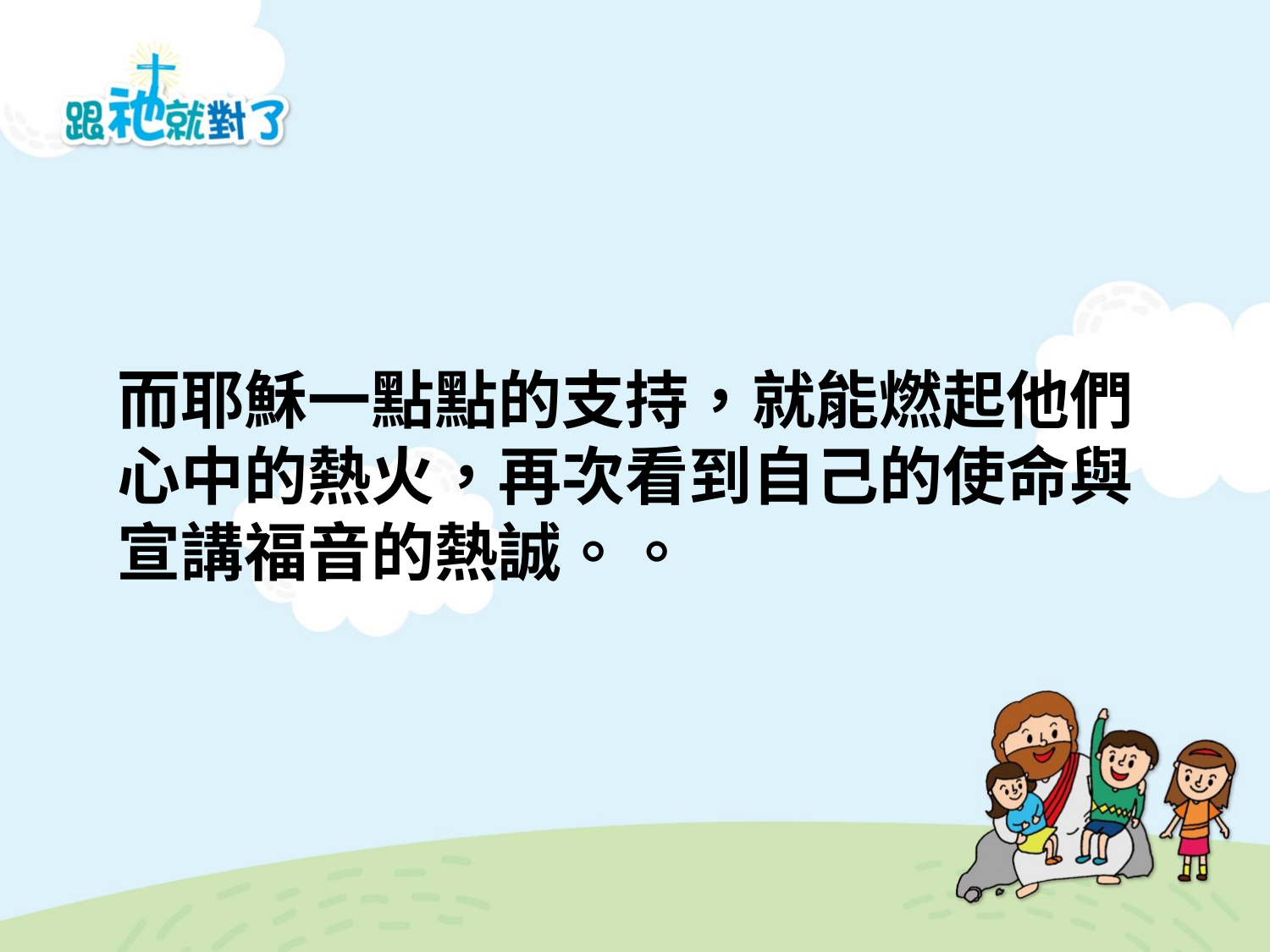

而耶穌一點點的支持，就能燃起他們心中的熱火，再次看到自己的使命與宣講福音的熱誠。。